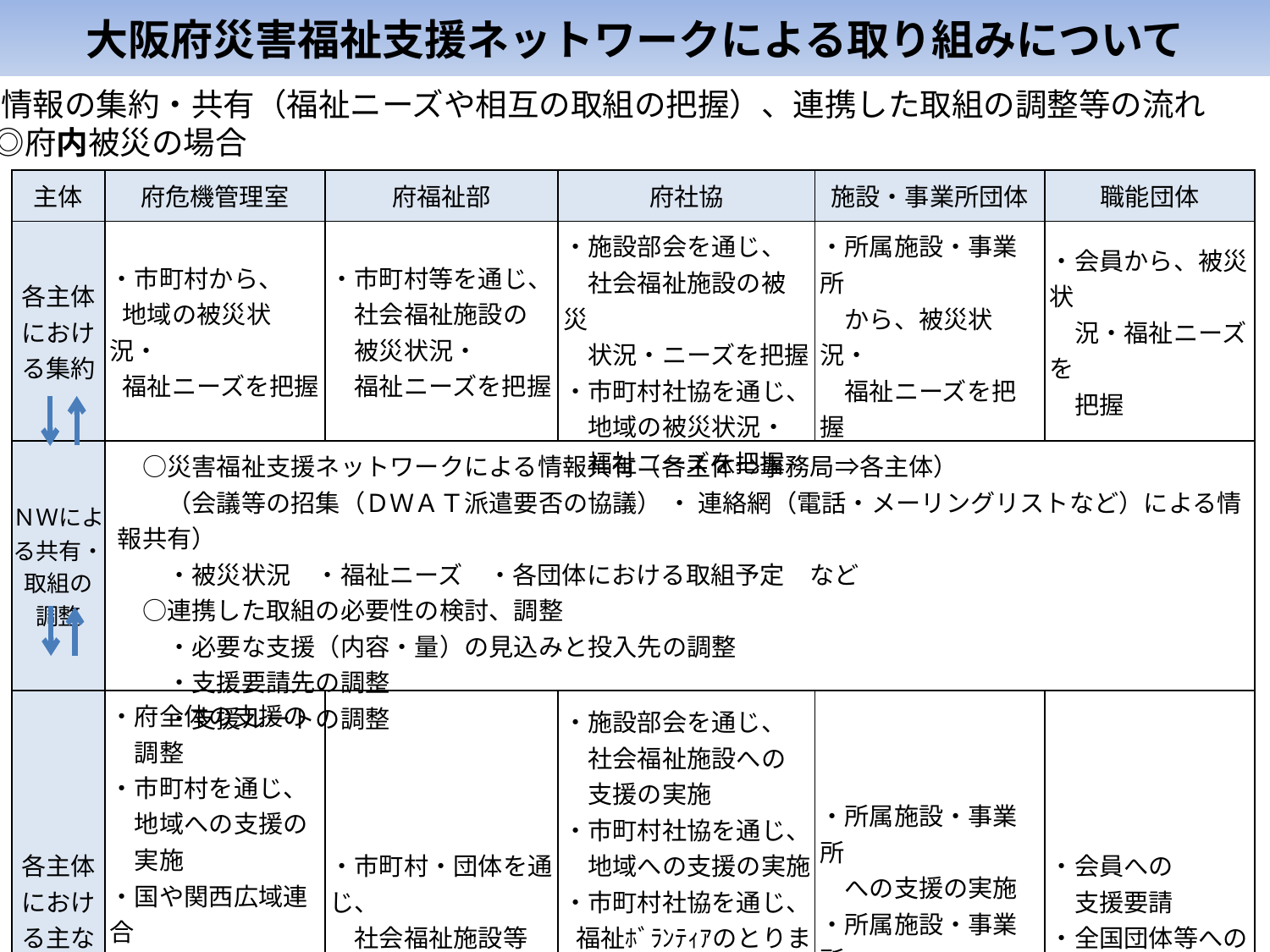

大阪府災害福祉支援ネットワークによる取り組みについて
■情報の集約・共有（福祉ニーズや相互の取組の把握）、連携した取組の調整等の流れ
　◎府内被災の場合
| 主体 | 府危機管理室 | 府福祉部 | 府社協 | 施設・事業所団体 | 職能団体 |
| --- | --- | --- | --- | --- | --- |
| 各主体における集約 | ・市町村から、 地域の被災状況・ 福祉ニーズを把握 | ・市町村等を通じ、 　社会福祉施設の 　被災状況・ 　福祉ニーズを把握 | ・施設部会を通じ、 　社会福祉施設の被災 　状況・ニーズを把握 ・市町村社協を通じ、 　地域の被災状況・ 　福祉ニーズを把握 | ・所属施設・事業所 　から、被災状況・ 　福祉ニーズを把握 | ・会員から、被災状 　況・福祉ニーズを 　把握 |
| ＮＷによる共有・ 取組の 調整 | ○災害福祉支援ネットワークによる情報共有（各主体⇒事務局⇒各主体） 　　（会議等の招集（ＤＷＡＴ派遣要否の協議） ・ 連絡網（電話・メーリングリストなど）による情報共有） 　　・被災状況　・福祉ニーズ　・各団体における取組予定　など 　○連携した取組の必要性の検討、調整 　　・必要な支援（内容・量）の見込みと投入先の調整 　　・支援要請先の調整 　　・支援ルートの調整 |  |  |  |  |
| 各主体における主な取組 | ・府全体の支援の 　調整 ・市町村を通じ、 　地域への支援の 　実施 ・国や関西広域連合 　等への支援要請等 ・DMAT・DWAT・災 　害ﾎﾞﾗﾝﾃｨｱｾﾝﾀｰ等 　の他支援との調整 | ・市町村・団体を通じ、 　社会福祉施設等 　への支援の実施 | ・施設部会を通じ、 　社会福祉施設への 　支援の実施 ・市町村社協を通じ、 　地域への支援の実施 ・市町村社協を通じ、 福祉ﾎﾞﾗﾝﾃｨｱのとりまとめ ・所属施設への支援要請 ・全国団体への支援要請 | ・所属施設・事業所 　への支援の実施 ・所属施設・事業所 　への支援要請 | ・会員への 　支援要請 ・全国団体等への 　支援要請 |